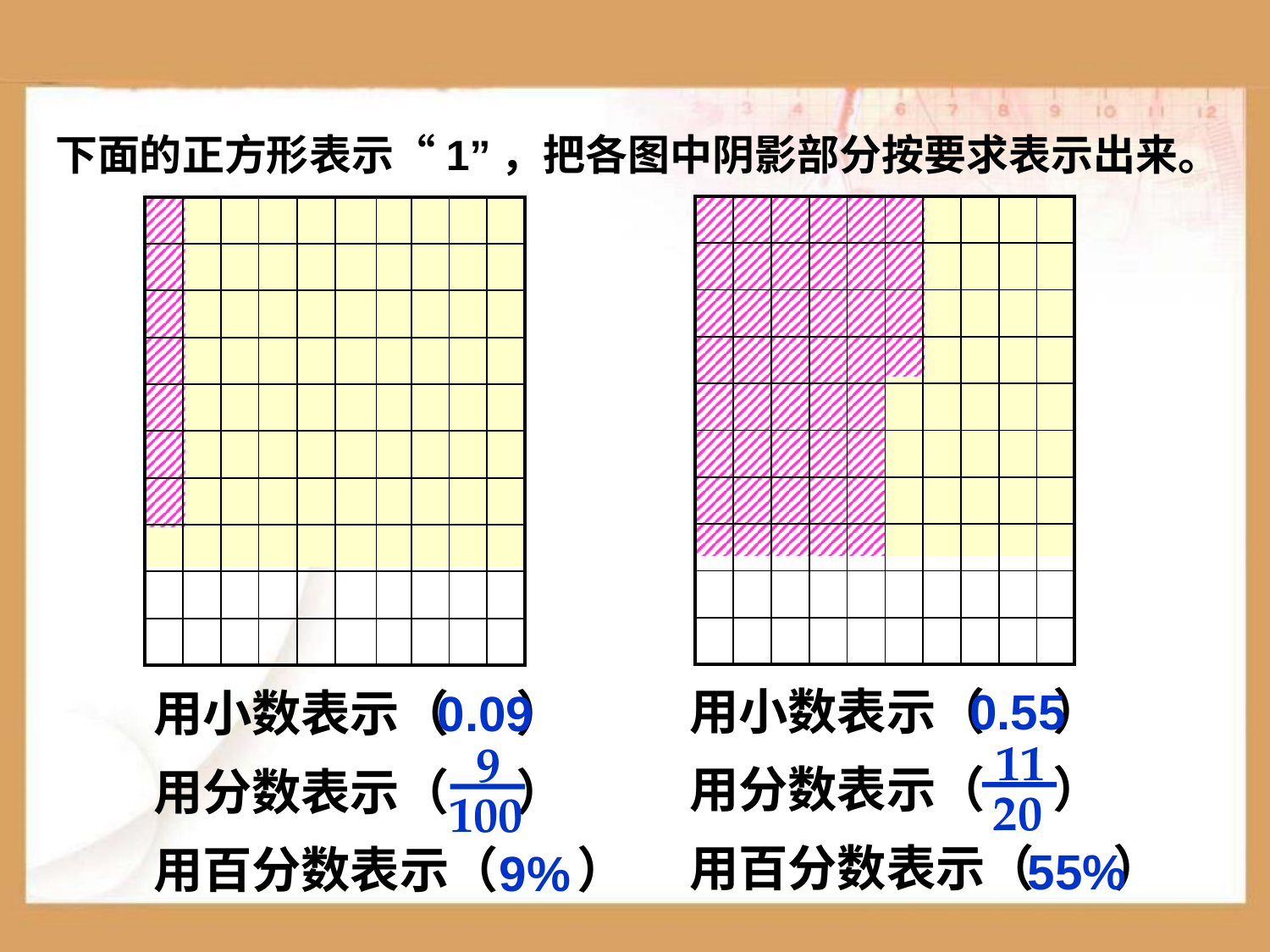

下面的正方形表示“1”，把各图中阴影部分按要求表示出来。

|  |  |  |  |  |  |  |  |  |  |
| --- | --- | --- | --- | --- | --- | --- | --- | --- | --- |
|  |  |  |  |  |  |  |  |  |  |
|  |  |  |  |  |  |  |  |  |  |
|  |  |  |  |  |  |  |  |  |  |
|  |  |  |  |  |  |  |  |  |  |
|  |  |  |  |  |  |  |  |  |  |
|  |  |  |  |  |  |  |  |  |  |
|  |  |  |  |  |  |  |  |  |  |
|  |  |  |  |  |  |  |  |  |  |
|  |  |  |  |  |  |  |  |  |  |

|  |  |  |  |  |  |  |  |  |  |
| --- | --- | --- | --- | --- | --- | --- | --- | --- | --- |
|  |  |  |  |  |  |  |  |  |  |
|  |  |  |  |  |  |  |  |  |  |
|  |  |  |  |  |  |  |  |  |  |
|  |  |  |  |  |  |  |  |  |  |
|  |  |  |  |  |  |  |  |  |  |
|  |  |  |  |  |  |  |  |  |  |
|  |  |  |  |  |  |  |  |  |  |
|  |  |  |  |  |  |  |  |  |  |
|  |  |  |  |  |  |  |  |  |  |
用小数表示（      ）

用分数表示（      ）

用百分数表示（       ）
0.55
用小数表示（      ）

用分数表示（      ）

用百分数表示（       ）
0.09

11
20

9
100

55%
9%